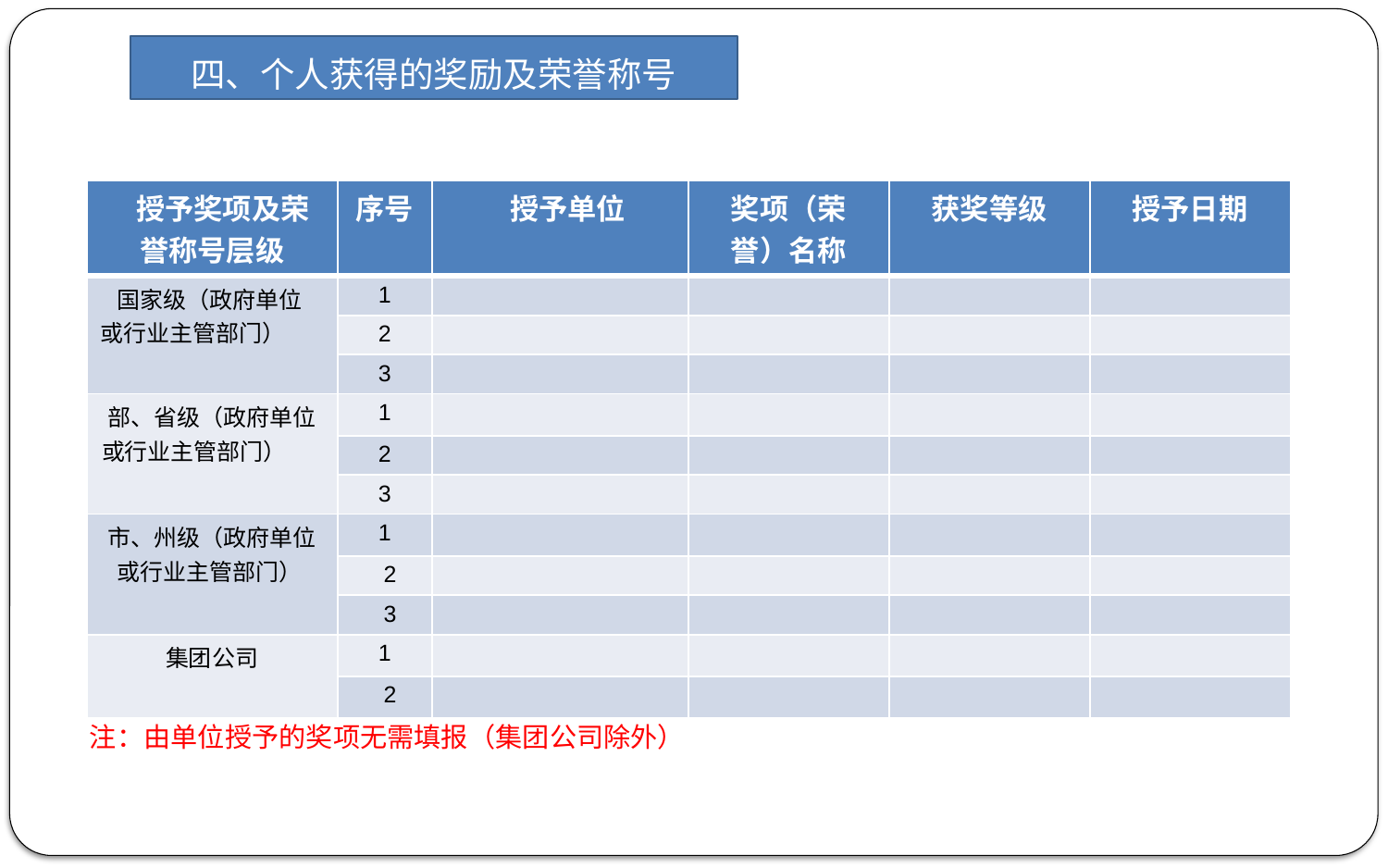

四、个人获得的奖励及荣誉称号
| 授予奖项及荣誉称号层级 | 序号 | 授予单位 | 奖项（荣誉）名称 | 获奖等级 | 授予日期 |
| --- | --- | --- | --- | --- | --- |
| 国家级（政府单位或行业主管部门） | 1 |  |  |  |  |
|  | 2 |  |  |  |  |
|  | 3 |  |  |  |  |
| 部、省级（政府单位或行业主管部门） | 1 |  |  |  |  |
|  | 2 |  |  |  |  |
|  | 3 |  |  |  |  |
| 市、州级（政府单位或行业主管部门） | 1 |  |  |  |  |
|  | 2 |  |  |  |  |
|  | 3 |  |  |  |  |
| 集团公司 | 1 |  |  |  |  |
|  | 2 |  |  |  |  |
注：由单位授予的奖项无需填报（集团公司除外）